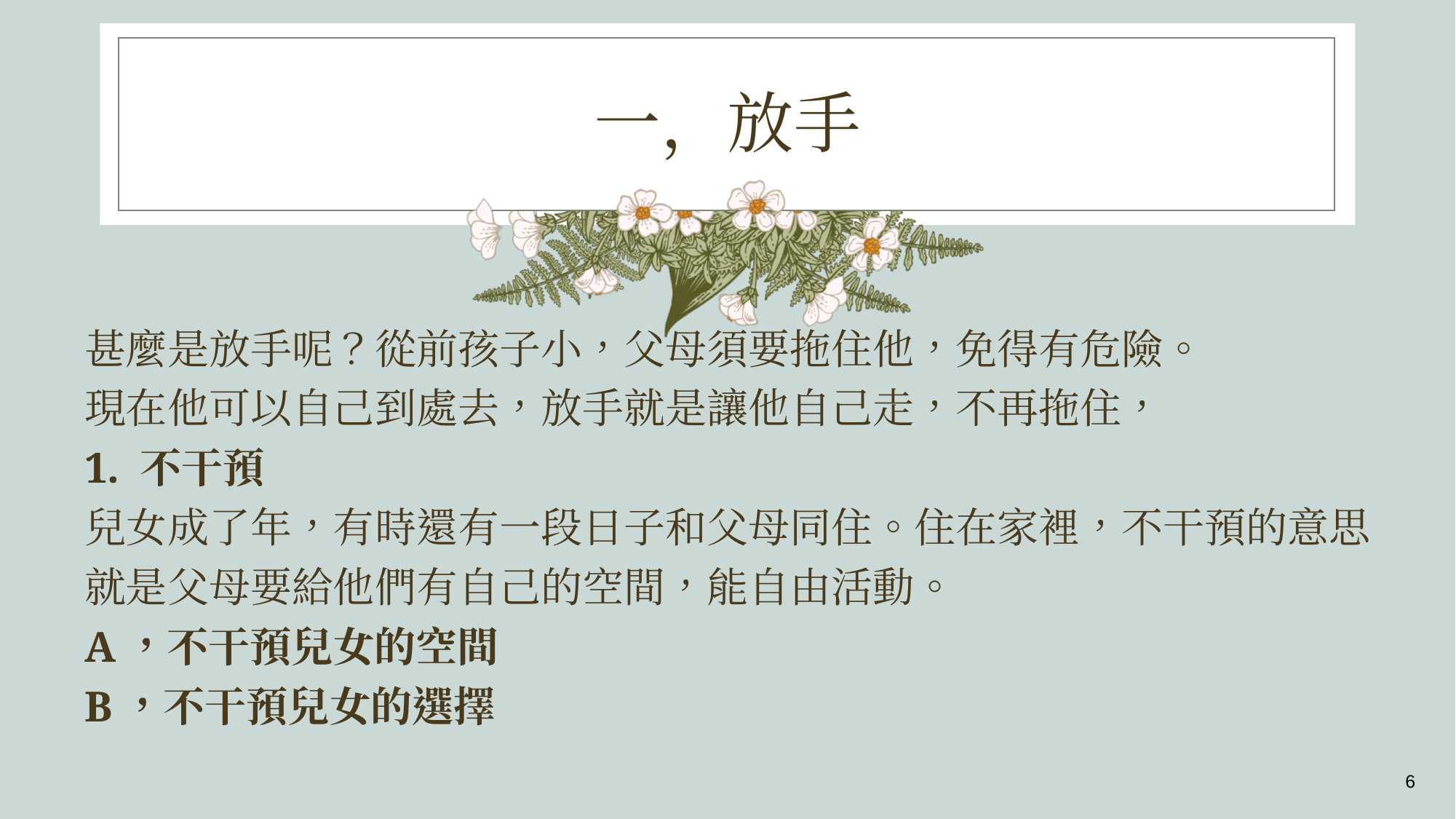

# 一，放手
甚麼是放手呢？從前孩子小，父母須要拖住他，免得有危險。
現在他可以自己到處去，放手就是讓他自己走，不再拖住，
1. 不干預
兒女成了年，有時還有一段日子和父母同住。住在家裡，不干預的意思
就是父母要給他們有自己的空間，能自由活動。
A，不干預兒女的空間
B，不干預兒女的選擇
6